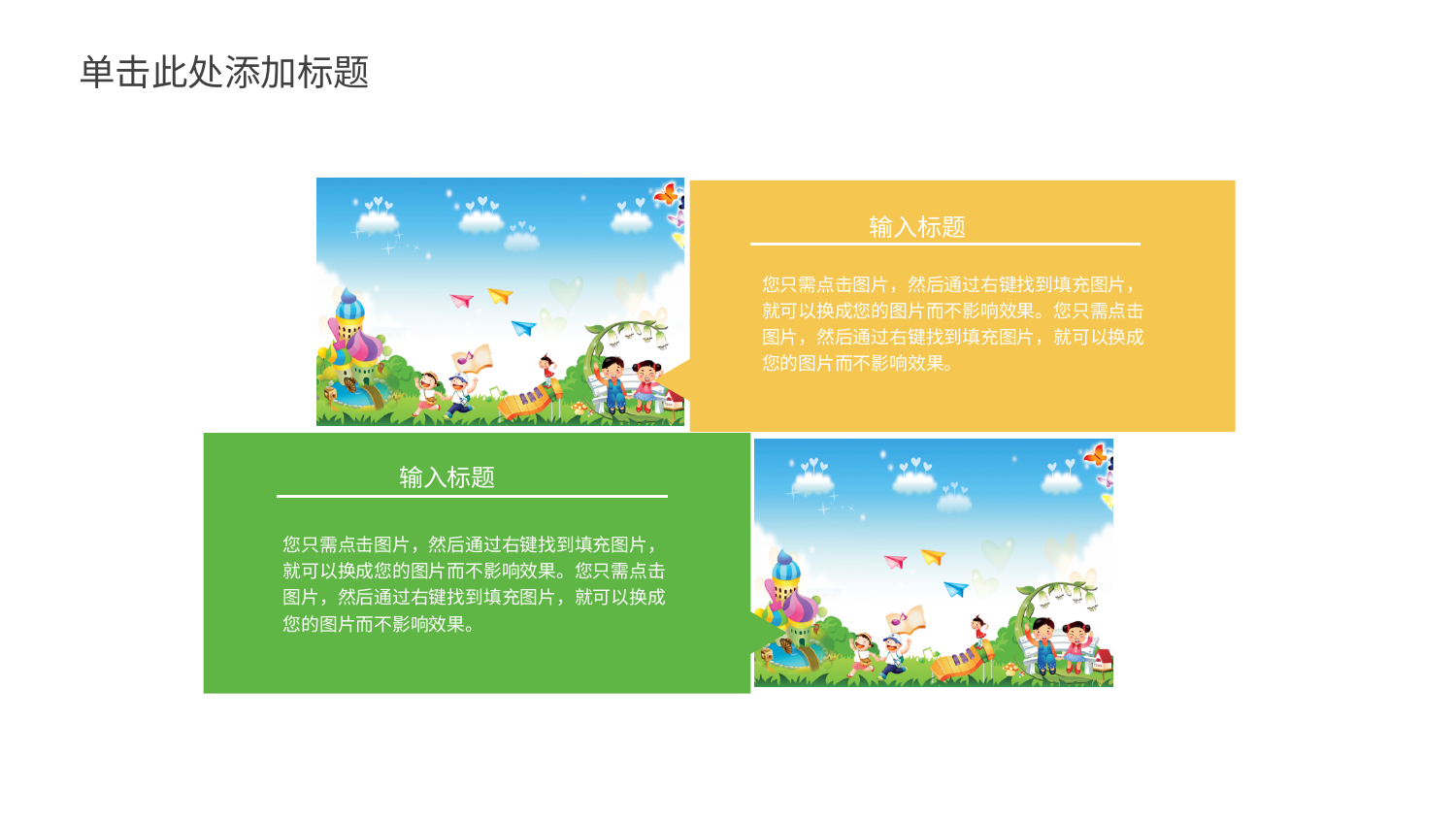

输入标题
您只需点击图片，然后通过右键找到填充图片，就可以换成您的图片而不影响效果。您只需点击图片，然后通过右键找到填充图片，就可以换成您的图片而不影响效果。

输入标题
您只需点击图片，然后通过右键找到填充图片，就可以换成您的图片而不影响效果。您只需点击图片，然后通过右键找到填充图片，就可以换成您的图片而不影响效果。